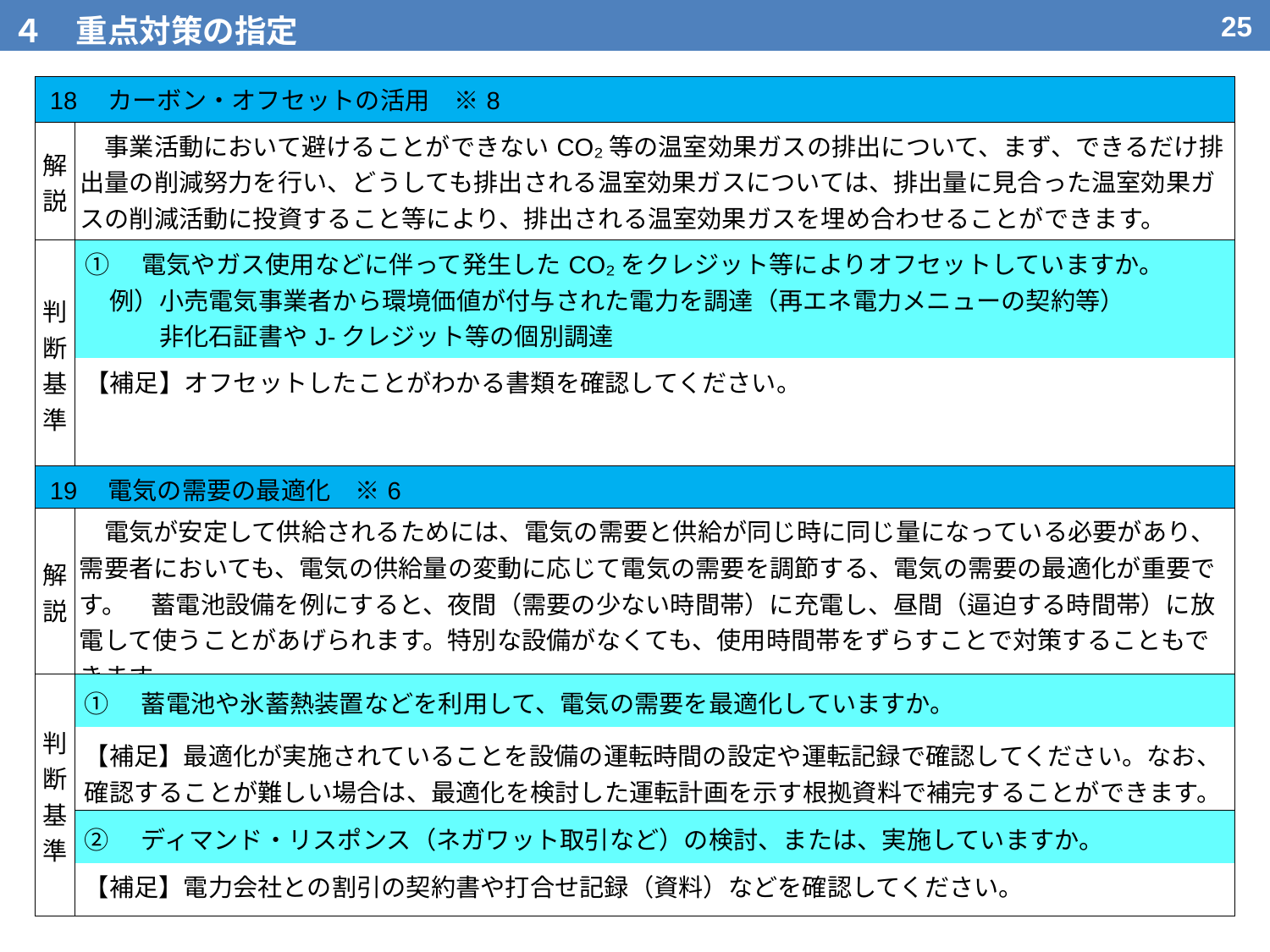

４　重点対策の指定
25
| 18　カーボン・オフセットの活用　※8 |  |
| --- | --- |
| 解説 | 事業活動において避けることができないCO₂等の温室効果ガスの排出について、まず、できるだけ排出量の削減努力を行い、どうしても排出される温室効果ガスについては、排出量に見合った温室効果ガスの削減活動に投資すること等により、排出される温室効果ガスを埋め合わせることができます。 |
| 判断基準 | ①　電気やガス使用などに伴って発生したCO₂をクレジット等によりオフセットしていますか。 　例）小売電気事業者から環境価値が付与された電力を調達（再エネ電力メニューの契約等） 　　　非化石証書やJ-クレジット等の個別調達 |
|  | 【補足】オフセットしたことがわかる書類を確認してください。 |
| 19　電気の需要の最適化　※6 |  |
| --- | --- |
| 解説 | 電気が安定して供給されるためには、電気の需要と供給が同じ時に同じ量になっている必要があり、需要者においても、電気の供給量の変動に応じて電気の需要を調節する、電気の需要の最適化が重要です。　蓄電池設備を例にすると、夜間（需要の少ない時間帯）に充電し、昼間（逼迫する時間帯）に放電して使うことがあげられます。特別な設備がなくても、使用時間帯をずらすことで対策することもできます。 |
| 判断基準 | ①　蓄電池や氷蓄熱装置などを利用して、電気の需要を最適化していますか。 |
|  | 【補足】最適化が実施されていることを設備の運転時間の設定や運転記録で確認してください。なお、確認することが難しい場合は、最適化を検討した運転計画を示す根拠資料で補完することができます。 |
|  | ②　ディマンド・リスポンス（ネガワット取引など）の検討、または、実施していますか。 |
|  | 【補足】電力会社との割引の契約書や打合せ記録（資料）などを確認してください。 |